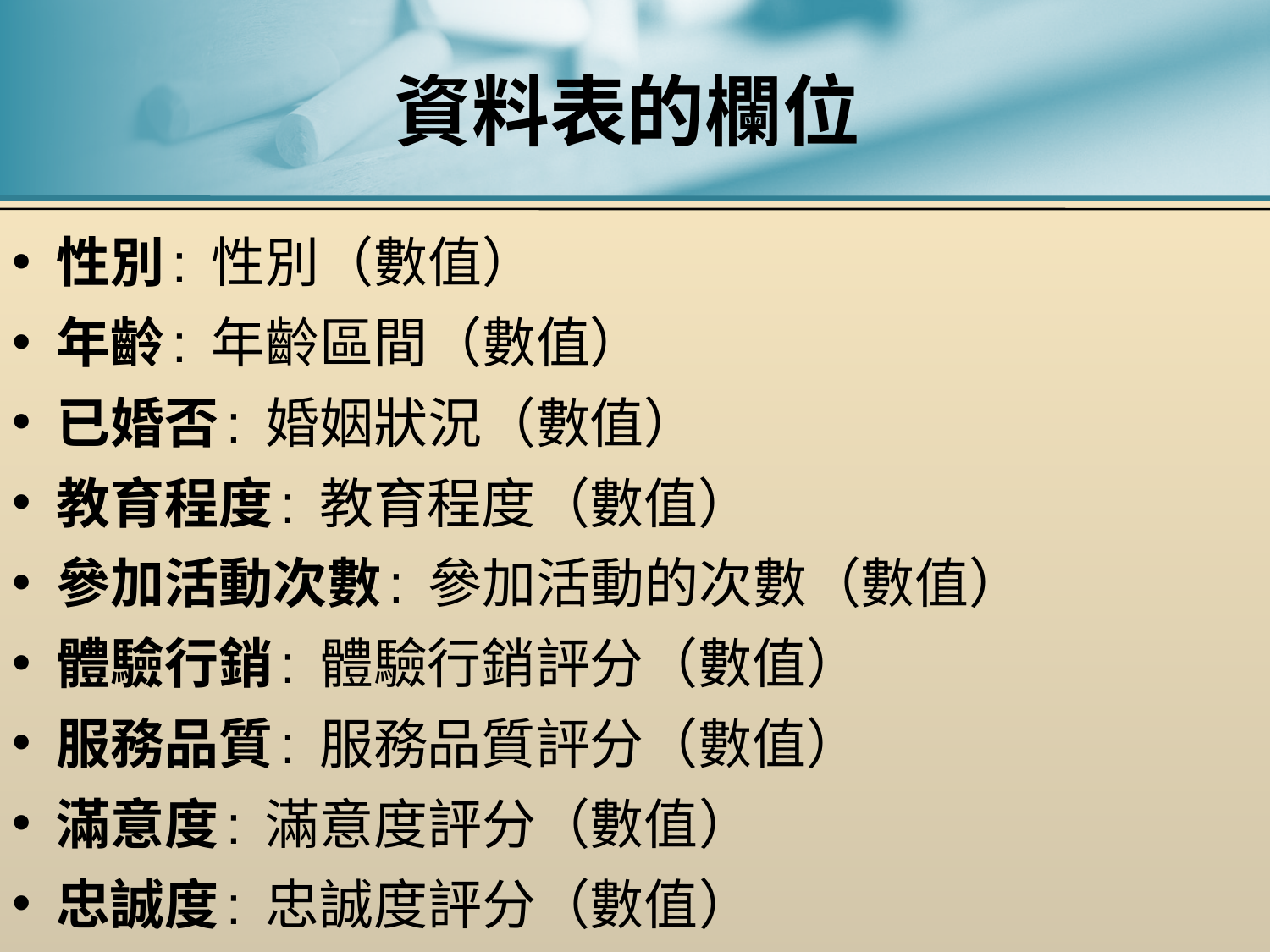

# 資料表的欄位
性別: 性別（數值）
年齡: 年齡區間（數值）
已婚否: 婚姻狀況（數值）
教育程度: 教育程度（數值）
參加活動次數: 參加活動的次數（數值）
體驗行銷: 體驗行銷評分（數值）
服務品質: 服務品質評分（數值）
滿意度: 滿意度評分（數值）
忠誠度: 忠誠度評分（數值）